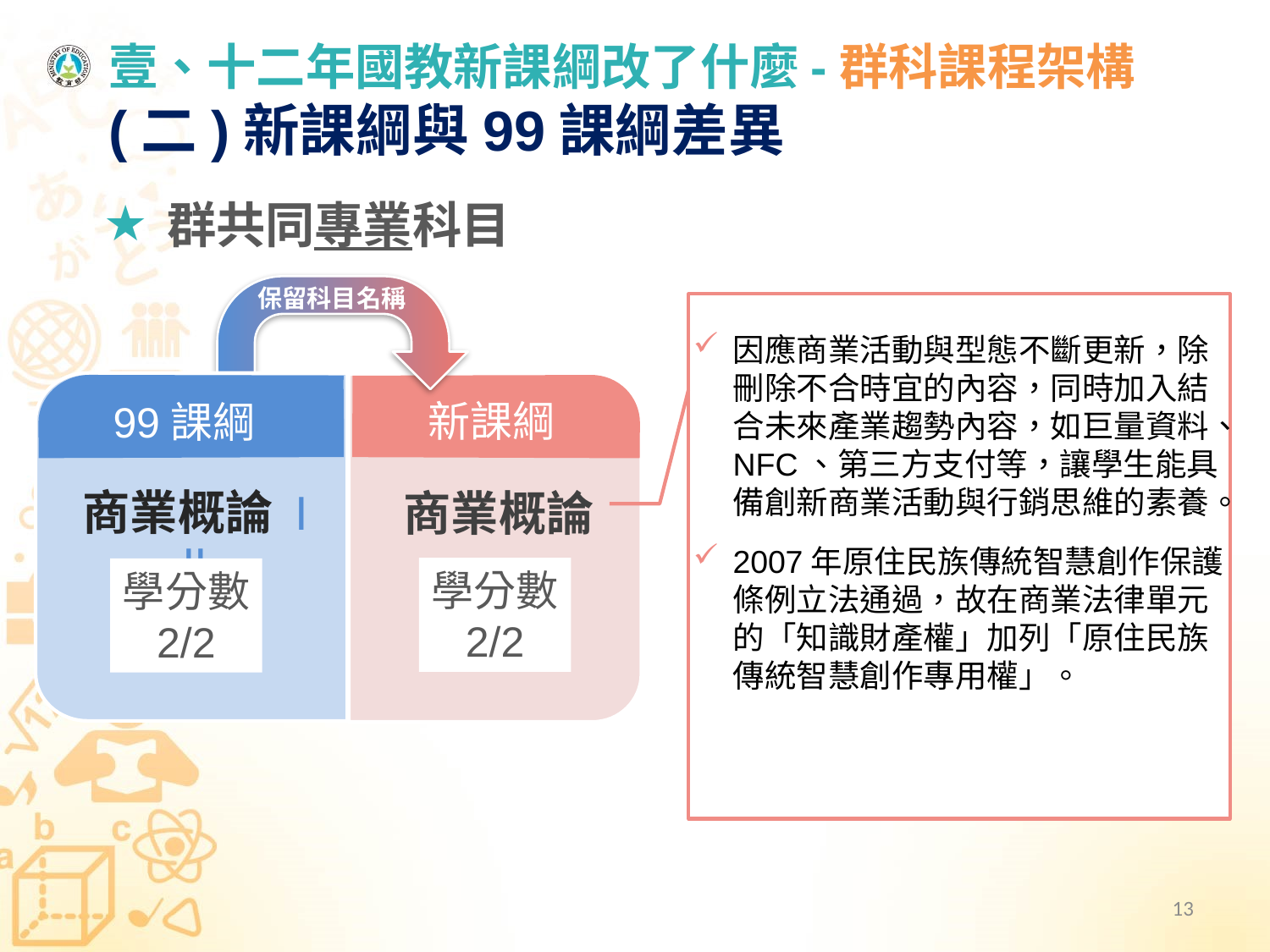

# 壹、十二年國教新課綱改了什麼-群科課程架構 (二)新課綱與99課綱差異
群共同專業科目

保留科目名稱

因應商業活動與型態不斷更新，除刪除不合時宜的內容，同時加入結合未來產業趨勢內容，如巨量資料、NFC、第三方支付等，讓學生能具備創新商業活動與行銷思維的素養。
2007年原住民族傳統智慧創作保護條例立法通過，故在商業法律單元的「知識財產權」加列「原住民族傳統智慧創作專用權」。

商業概論 I II

99課綱
學分數
2/2

商業概論

新課綱
學分數
2/2
13